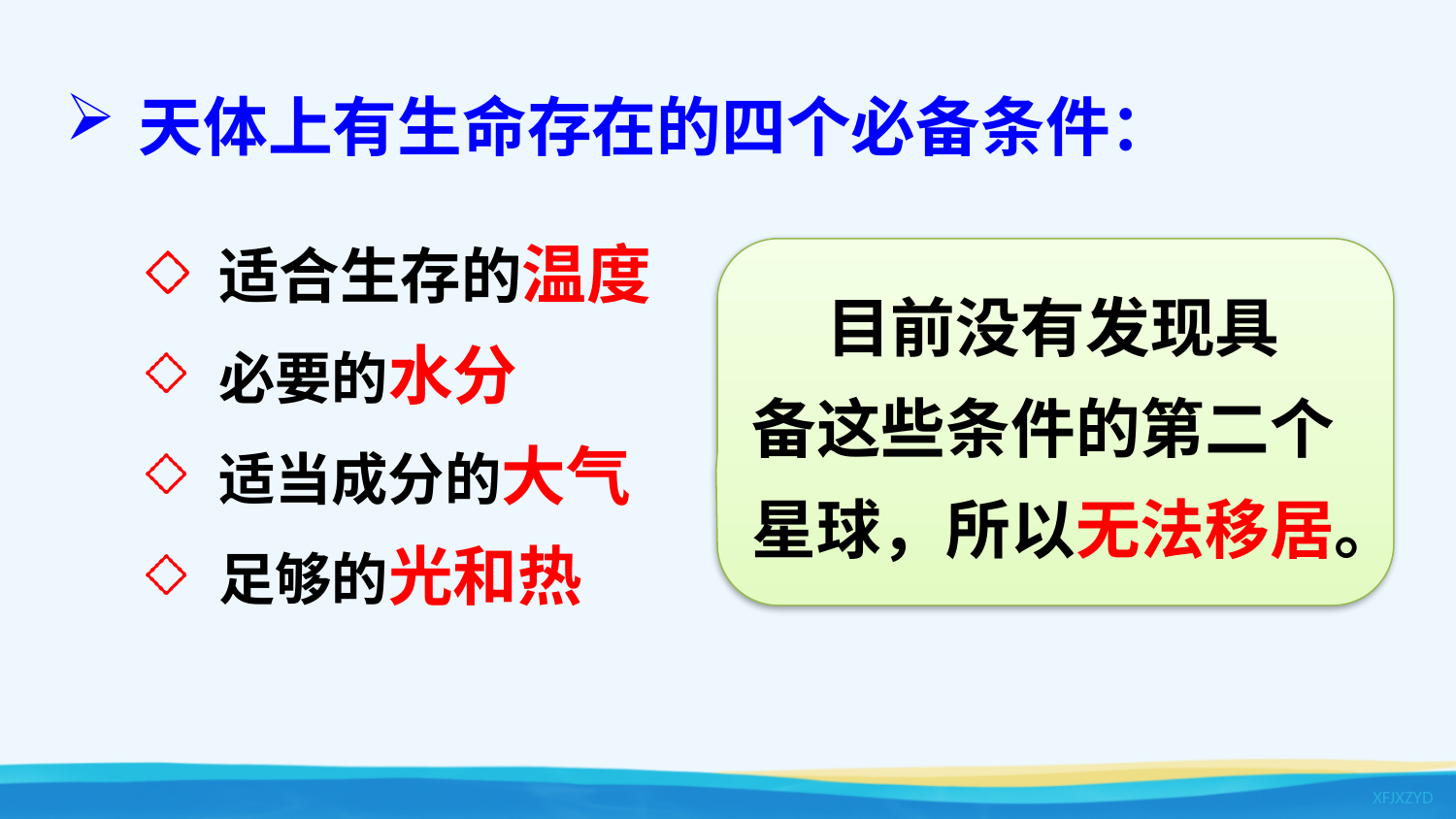

天体上有生命存在的四个必备条件：
适合生存的温度
必要的水分
适当成分的大气
足够的光和热
    目前没有发现具备这些条件的第二个星球，所以无法移居。